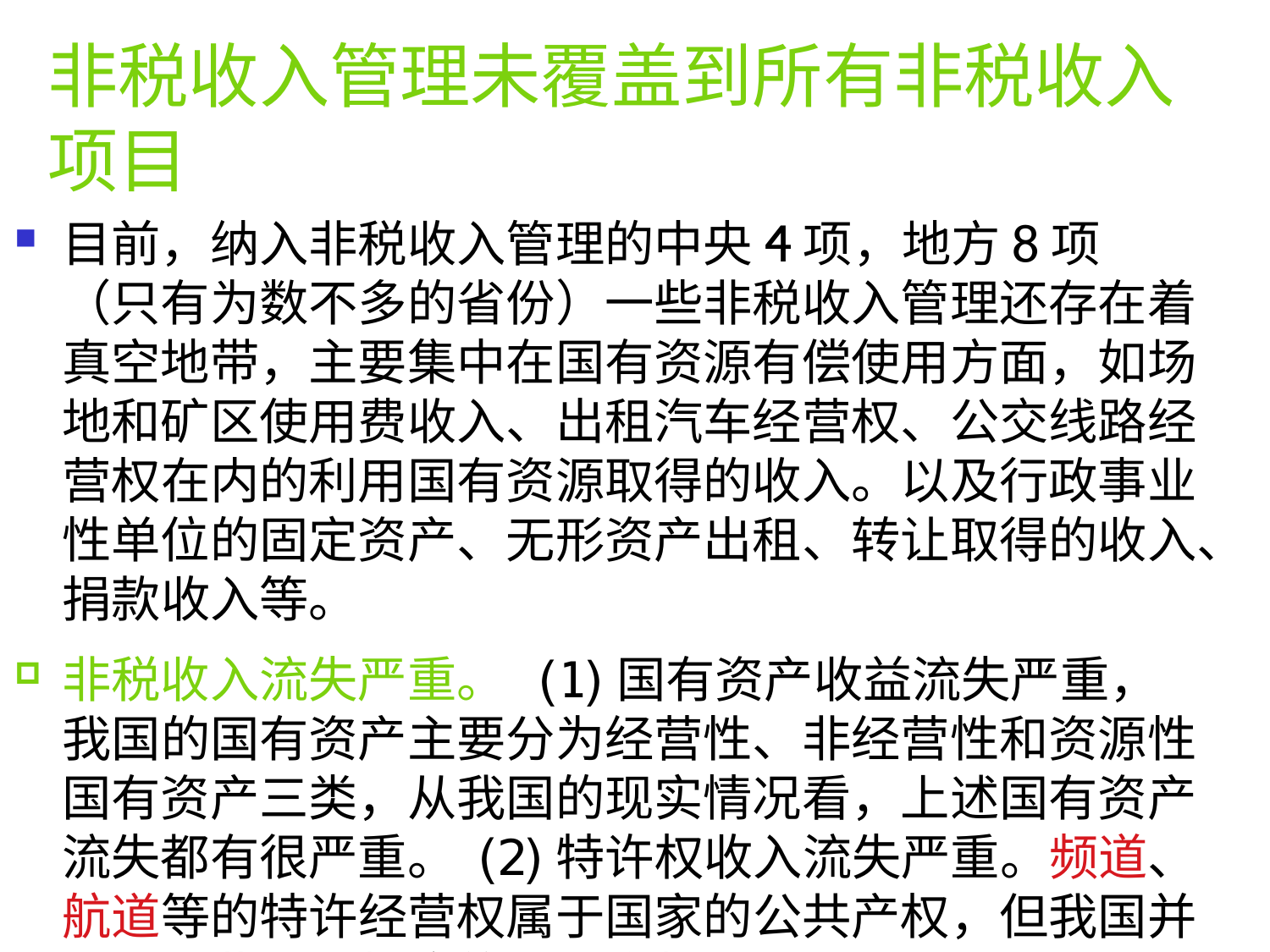

# 非税收入管理未覆盖到所有非税收入项目
目前，纳入非税收入管理的中央4项，地方8项（只有为数不多的省份）一些非税收入管理还存在着真空地带，主要集中在国有资源有偿使用方面，如场地和矿区使用费收入、出租汽车经营权、公交线路经营权在内的利用国有资源取得的收入。以及行政事业性单位的固定资产、无形资产出租、转让取得的收入、捐款收入等。
非税收入流失严重。  (1)国有资产收益流失严重，我国的国有资产主要分为经营性、非经营性和资源性国有资产三类，从我国的现实情况看，上述国有资产流失都有很严重。 (2)特许权收入流失严重。频道、航道等的特许经营权属于国家的公共产权，但我国并没有据此取得相应的公共产权收入 。